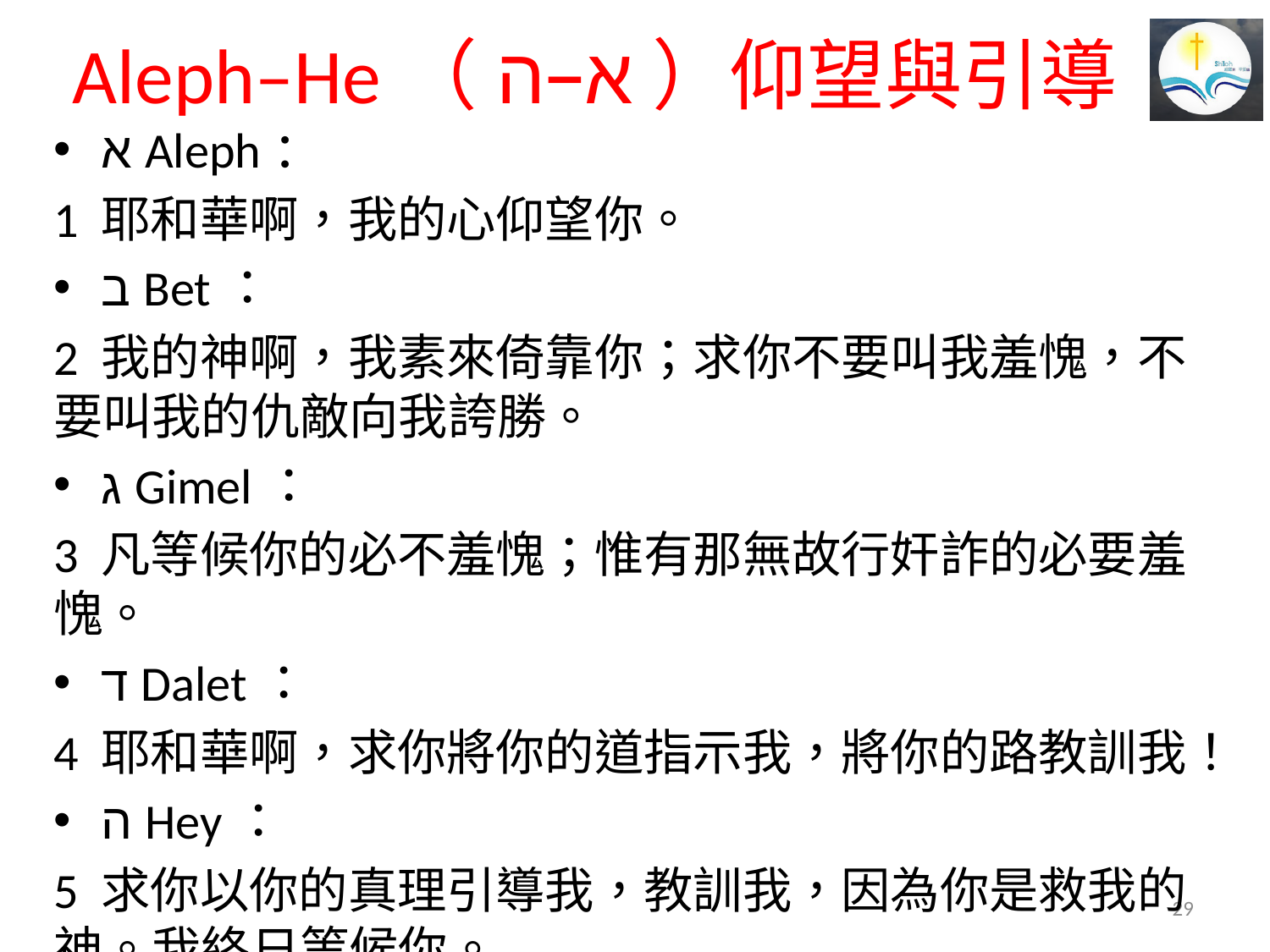

# Aleph–He（א–ה）仰望與引導
א Aleph：
1 耶和華啊，我的心仰望你。
ב Bet：
2 我的神啊，我素來倚靠你；求你不要叫我羞愧，不要叫我的仇敵向我誇勝。
ג Gimel：
3 凡等候你的必不羞愧；惟有那無故行奸詐的必要羞愧。
ד Dalet：
4 耶和華啊，求你將你的道指示我，將你的路教訓我！
ה Hey：
5 求你以你的真理引導我，教訓我，因為你是救我的神。我終日等候你。
29